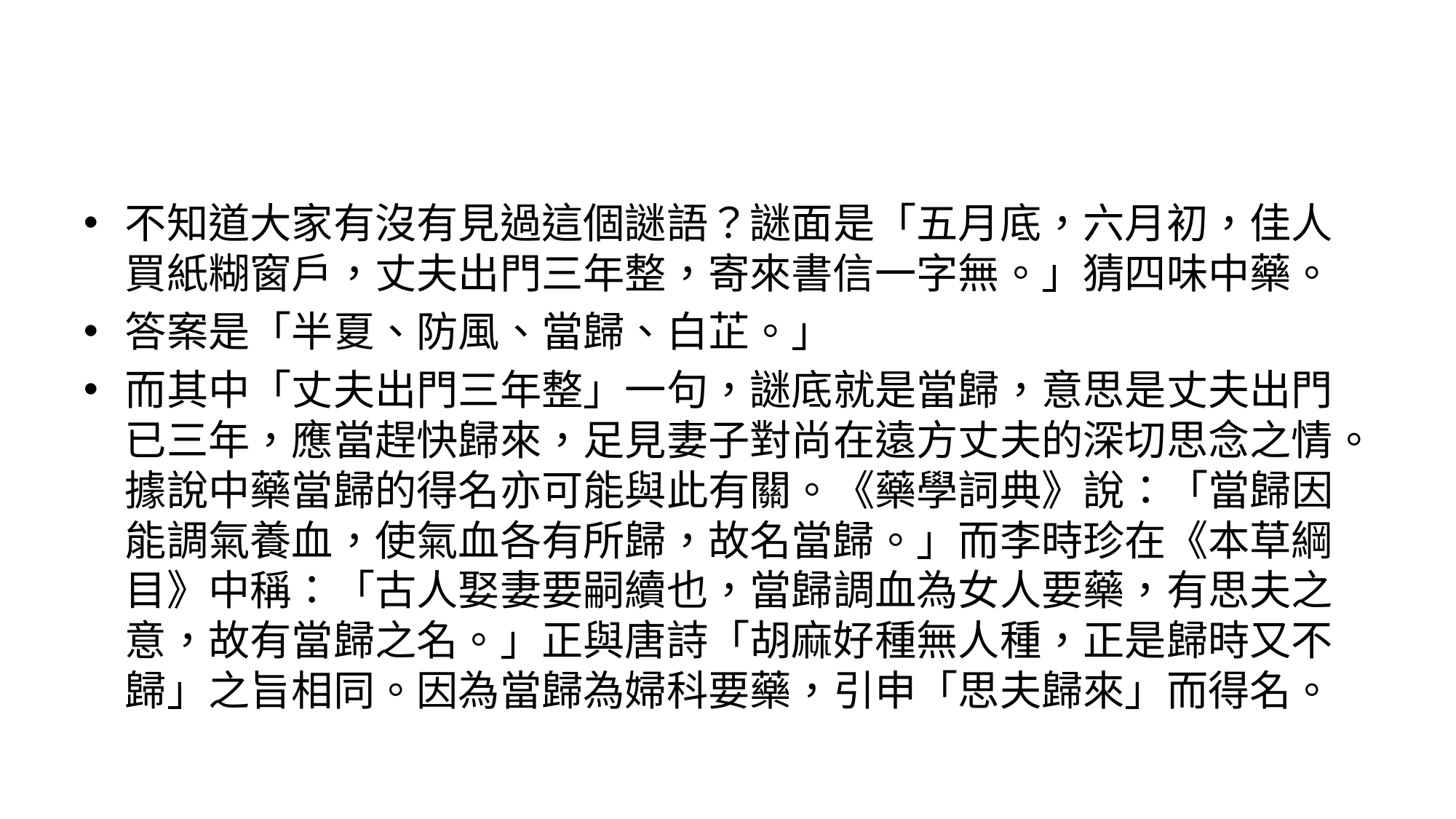

#
不知道大家有沒有見過這個謎語？謎面是「五月底，六月初，佳人買紙糊窗戶，丈夫出門三年整，寄來書信一字無。」猜四味中藥。
答案是「半夏、防風、當歸、白芷。」
而其中「丈夫出門三年整」一句，謎底就是當歸，意思是丈夫出門已三年，應當趕快歸來，足見妻子對尚在遠方丈夫的深切思念之情。據說中藥當歸的得名亦可能與此有關。《藥學詞典》說：「當歸因能調氣養血，使氣血各有所歸，故名當歸。」而李時珍在《本草綱目》中稱：「古人娶妻要嗣續也，當歸調血為女人要藥，有思夫之意，故有當歸之名。」正與唐詩「胡麻好種無人種，正是歸時又不歸」之旨相同。因為當歸為婦科要藥，引申「思夫歸來」而得名。